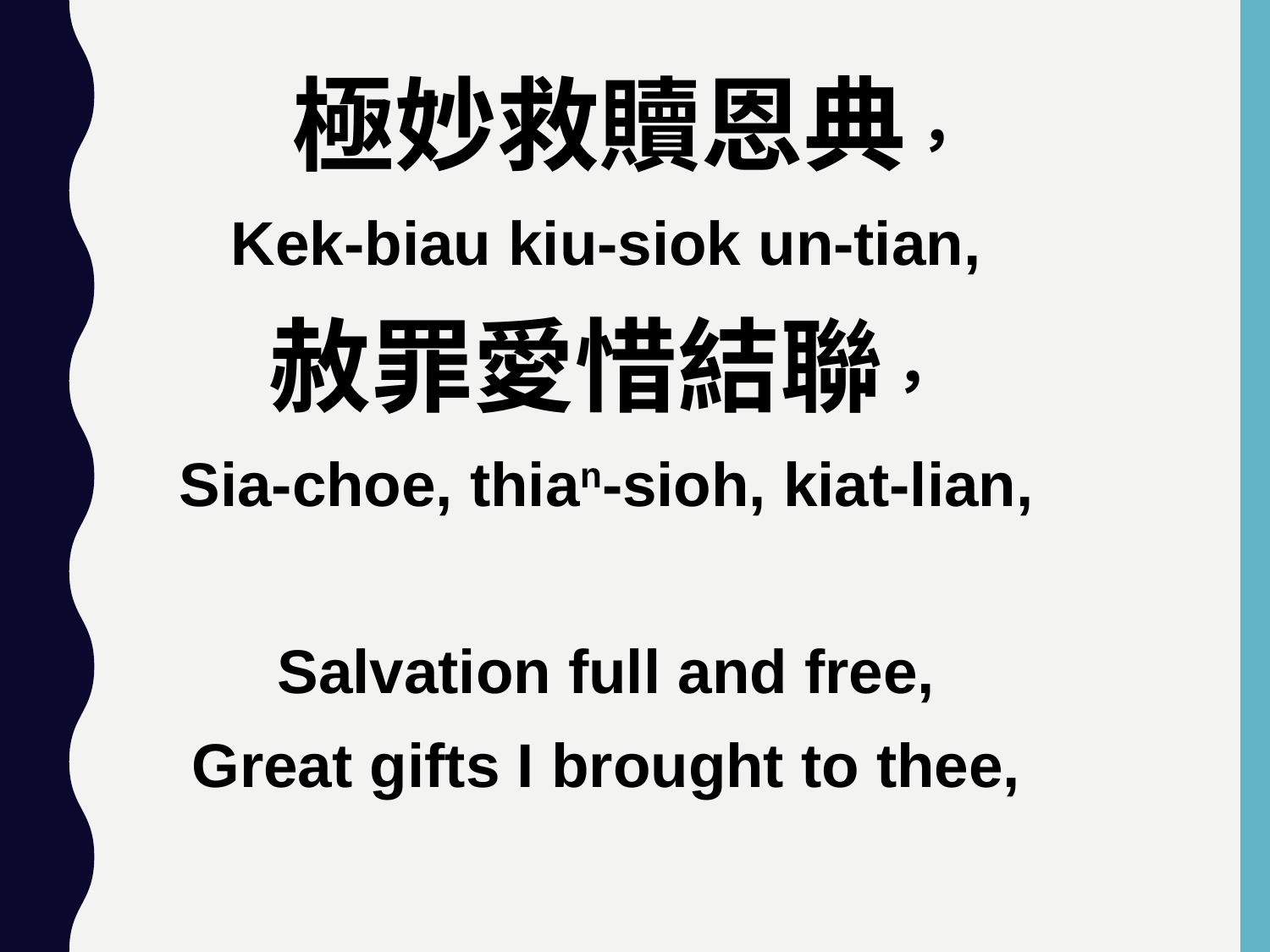

極妙救贖恩典，
Kek-biau kiu-siok un-tian,
赦罪愛惜結聯，
Sia-choe, thian-sioh, kiat-lian,

Salvation full and free,
Great gifts I brought to thee,